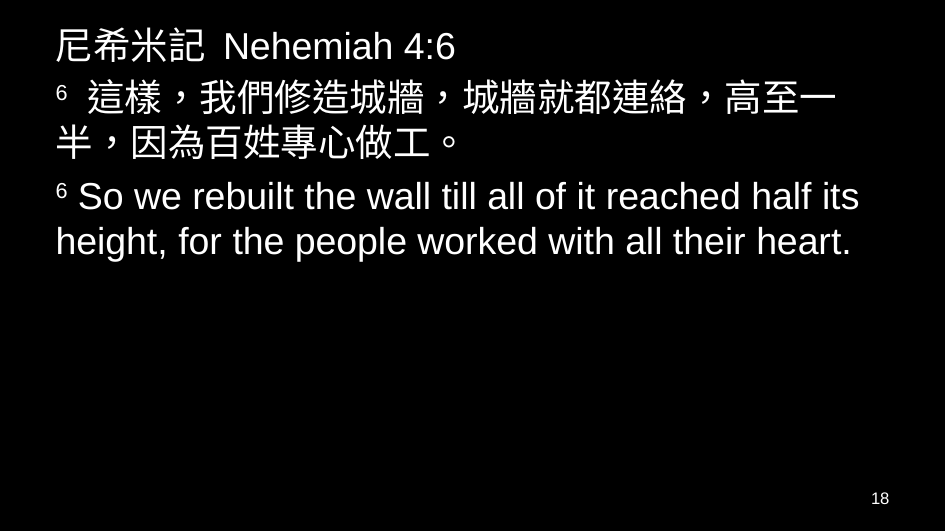

尼希米記 Nehemiah 4:6
6 這樣，我們修造城牆，城牆就都連絡，高至一半，因為百姓專心做工。
6 So we rebuilt the wall till all of it reached half its height, for the people worked with all their heart.

18